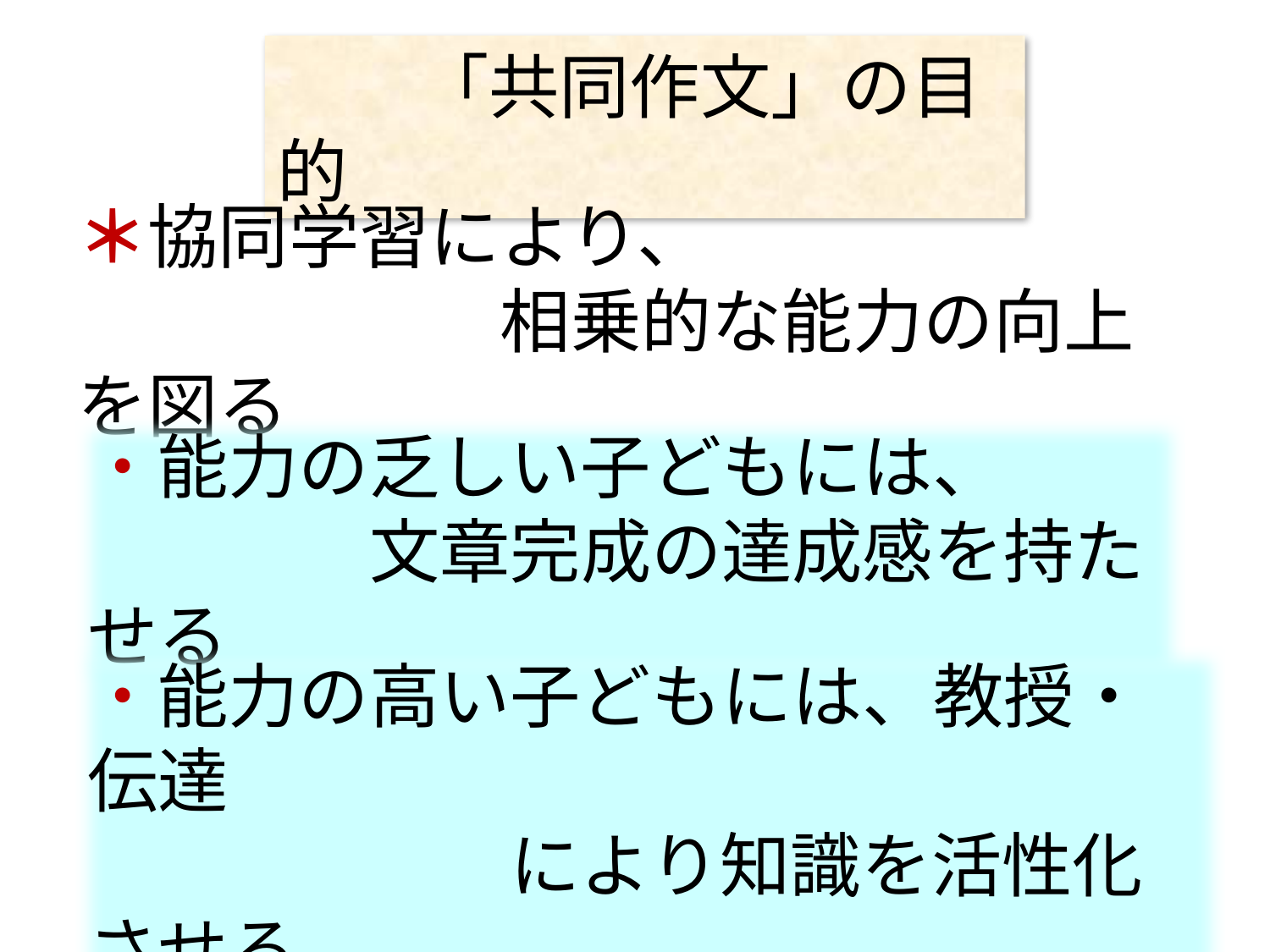

「共同作文」の目的
＊協同学習により、
　　　　　　相乗的な能力の向上を図る
・能力の乏しい子どもには、
　　　　文章完成の達成感を持たせる
・能力の高い子どもには、教授・伝達
　　　　　　により知識を活性化させる